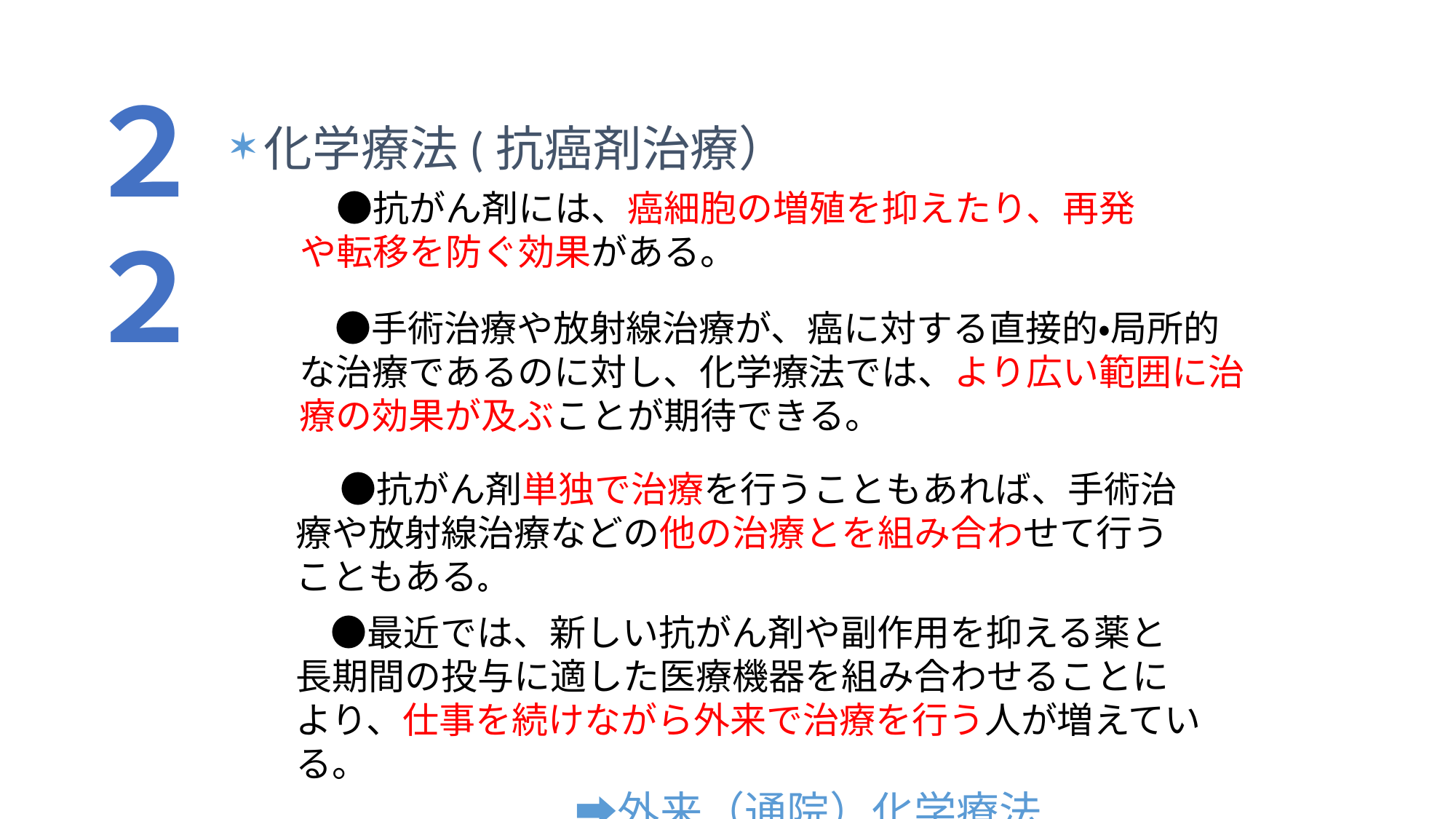

２２
化学療法(抗癌剤治療）

　●抗がん剤には、癌細胞の増殖を抑えたり、再発や転移を防ぐ効果がある。

　 ●手術治療や放射線治療が、癌に対する直接的・局所的な治療であるのに対し、化学療法では、より広い範囲に治療の効果が及ぶことが期待できる。
　 ●抗がん剤単独で治療を行うこともあれば、手術治療や放射線治療などの他の治療とを組み合わせて行うこともある。
　 ●最近では、新しい抗がん剤や副作用を抑える薬と長期間の投与に適した医療機器を組み合わせることにより、仕事を続けながら外来で治療を行う人が増えている。
  　　　　　　　➡外来（通院）化学療法